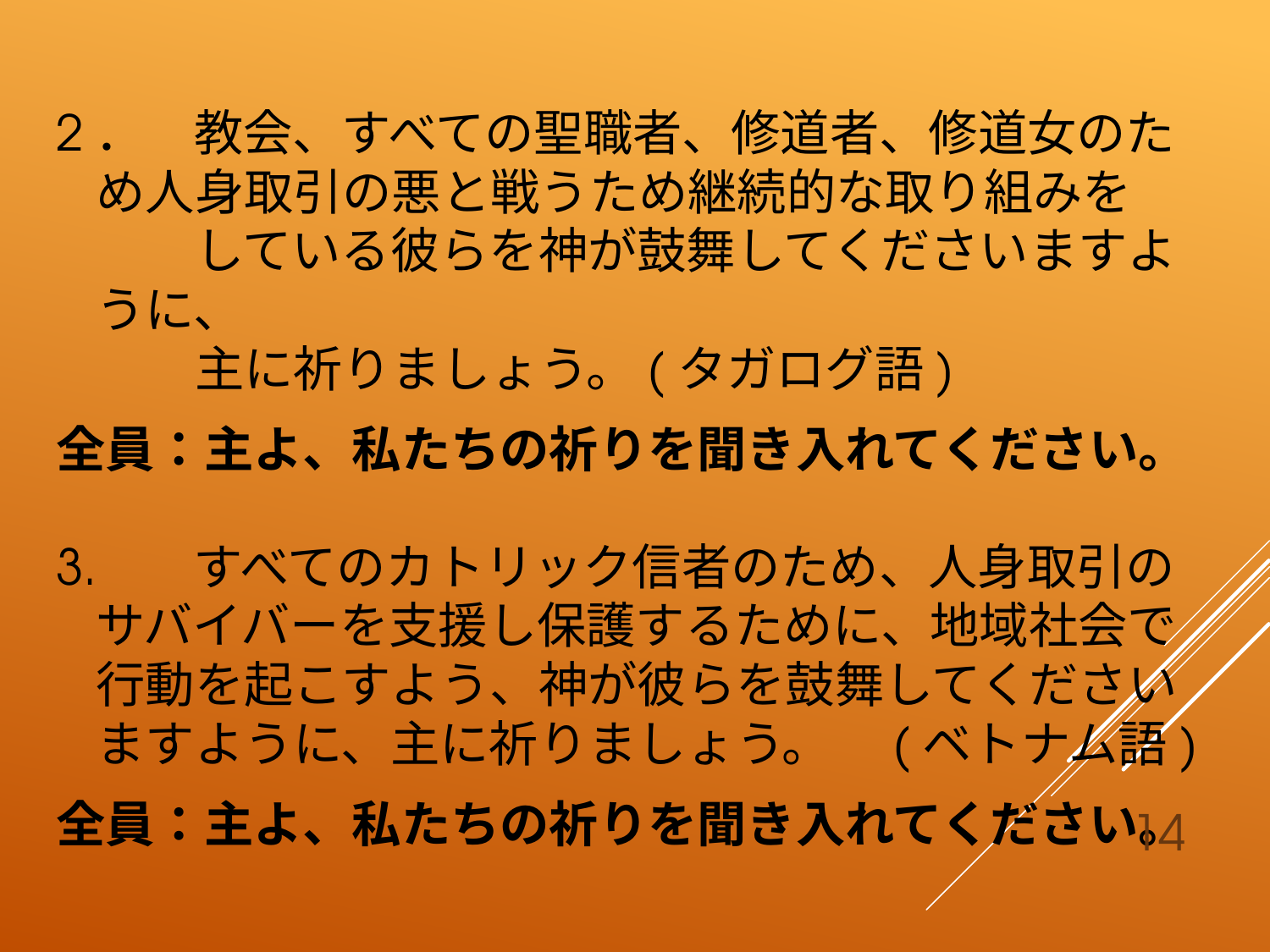

2．　教会、すべての聖職者、修道者、修道女のため人身取引の悪と戦うため継続的な取り組みを
　　している彼らを神が鼓舞してくださいますように、
　　主に祈りましょう。(タガログ語)
全員：主よ、私たちの祈りを聞き入れてください。

3.　　すべてのカトリック信者のため、人身取引のサバイバーを支援し保護するために、地域社会で行動を起こすよう、神が彼らを鼓舞してくださいますように、主に祈りましょう。　(ベトナム語)
全員：主よ、私たちの祈りを聞き入れてください。

14